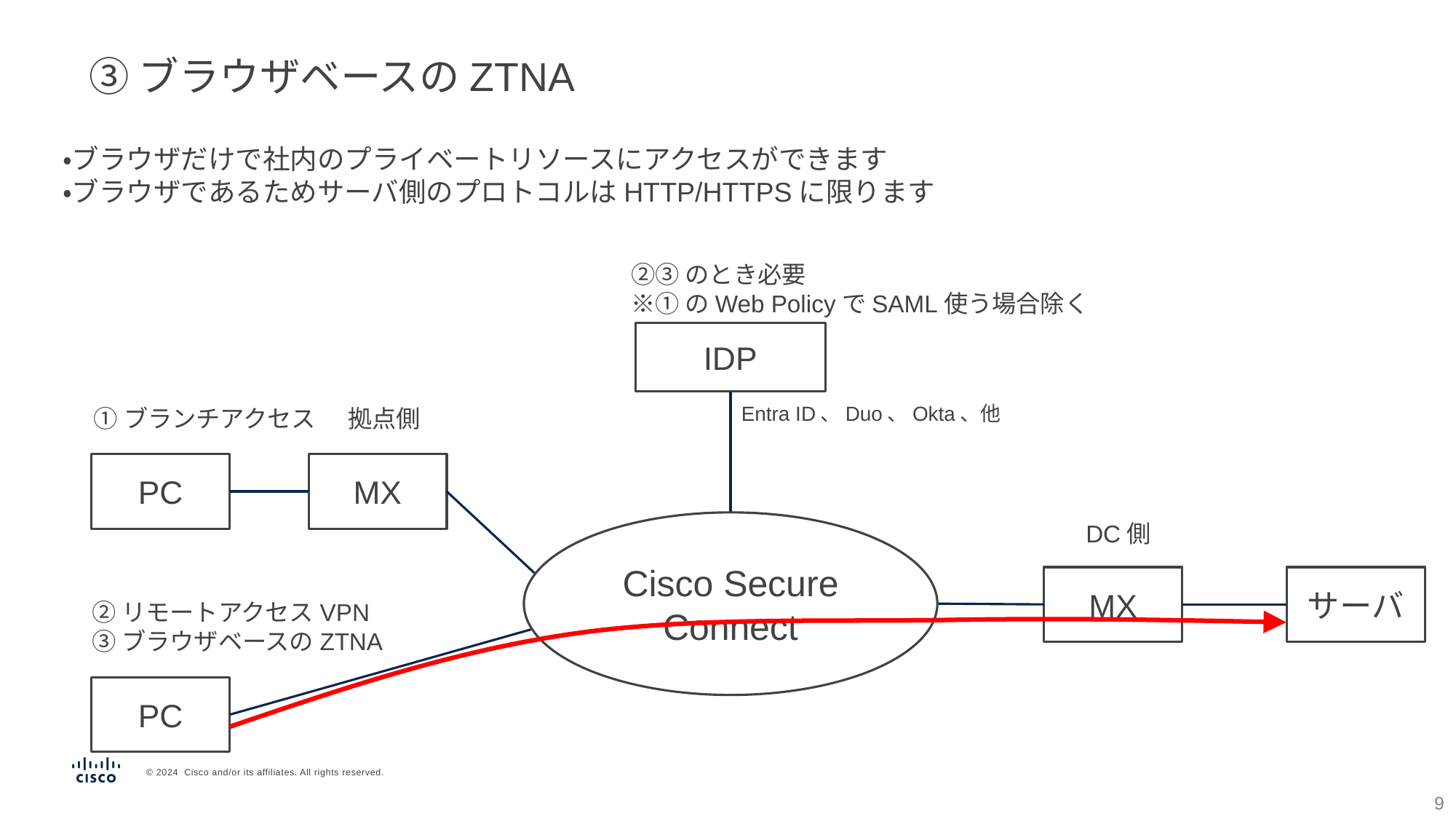

③ブラウザベースのZTNA
・ブラウザだけで社内のプライベートリソースにアクセスができます
・ブラウザであるためサーバ側のプロトコルはHTTP/HTTPSに限ります
②③のとき必要
※①のWeb PolicyでSAML使う場合除く
IDP
Entra ID、Duo、Okta、他
拠点側
①ブランチアクセス
PC
MX
Cisco Secure Connect
DC側
MX
サーバ
②リモートアクセスVPN
③ブラウザベースのZTNA

PC
9